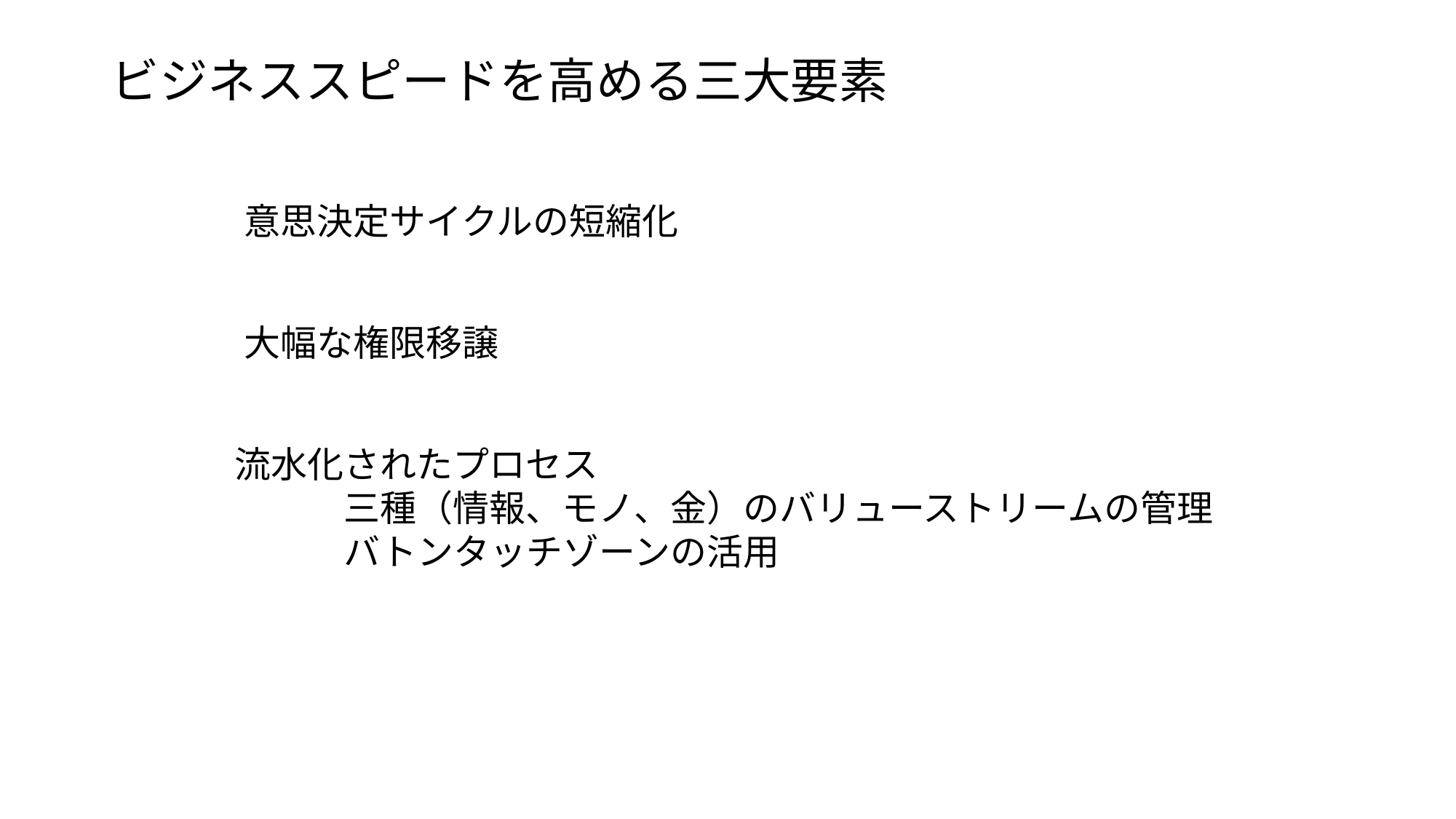

# ビジネススピードを高める三大要素
意思決定サイクルの短縮化
大幅な権限移譲
流水化されたプロセス
	三種（情報、モノ、金）のバリューストリームの管理
	バトンタッチゾーンの活用